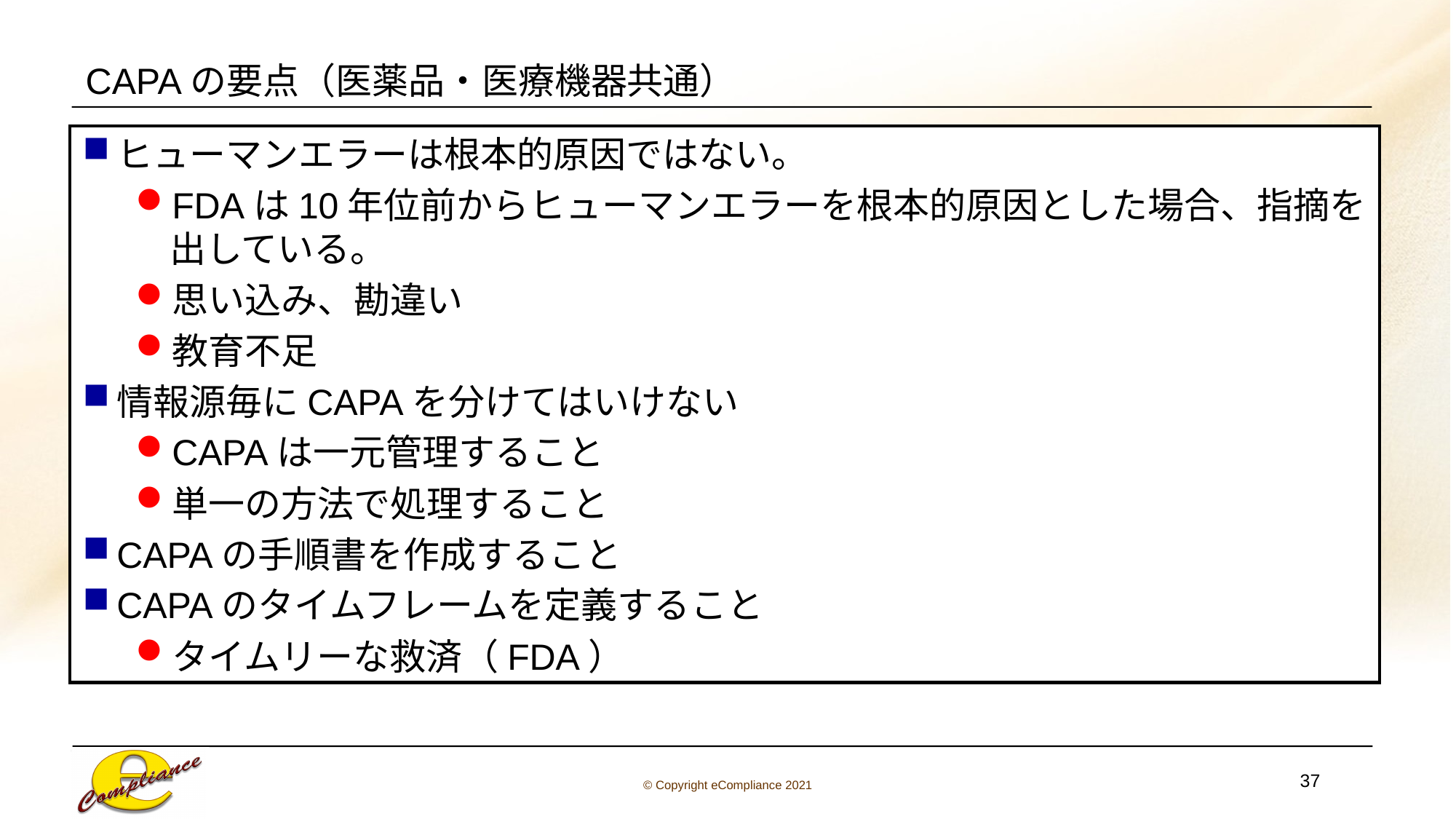

# CAPAの要点（医薬品・医療機器共通）
ヒューマンエラーは根本的原因ではない。
FDAは10年位前からヒューマンエラーを根本的原因とした場合、指摘を出している。
思い込み、勘違い
教育不足
情報源毎にCAPAを分けてはいけない
CAPAは一元管理すること
単一の方法で処理すること
CAPAの手順書を作成すること
CAPAのタイムフレームを定義すること
タイムリーな救済（FDA）